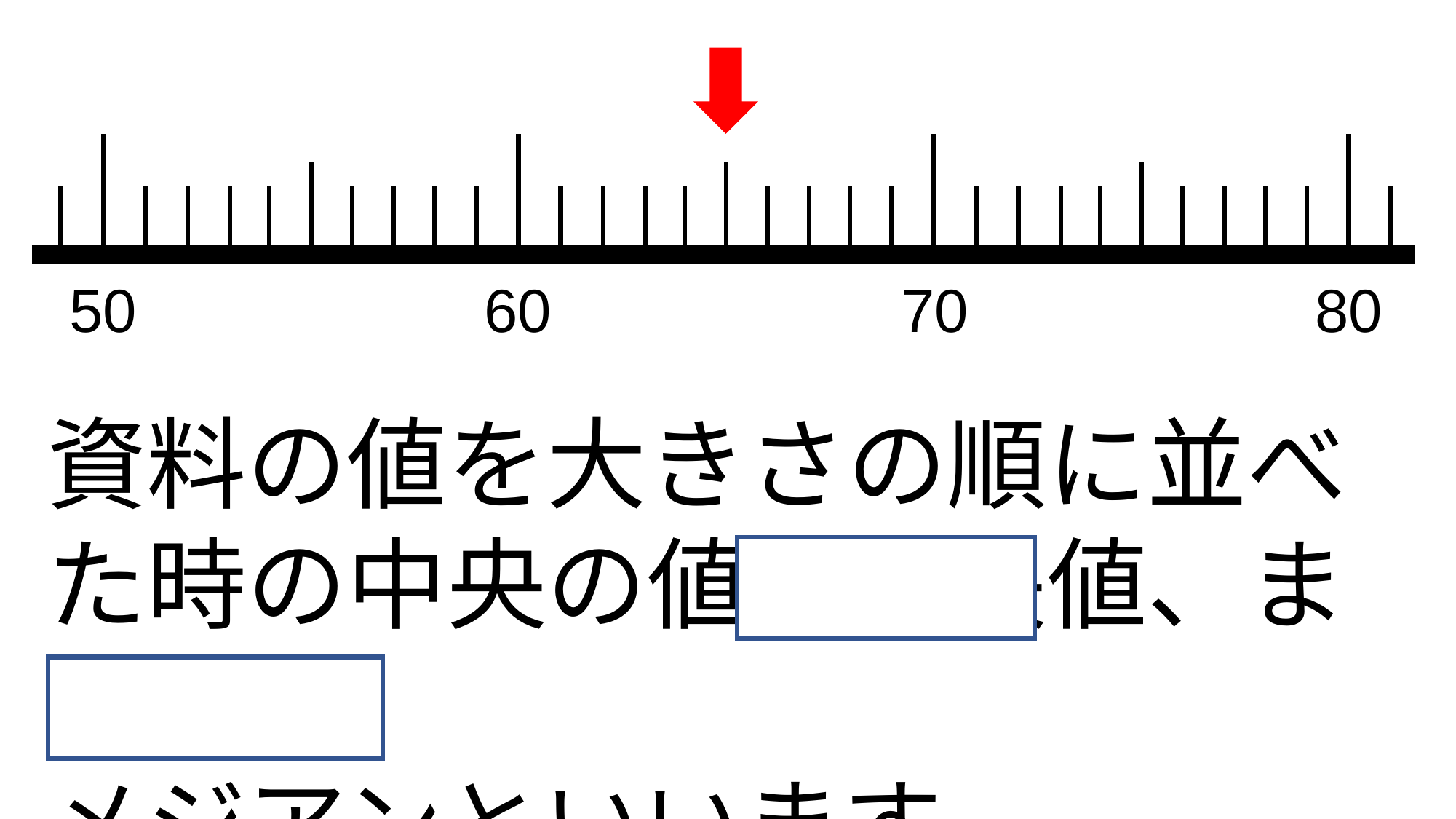

50
60
70
80
資料の値を大きさの順に並べた時の中央の値を中央値、または
メジアンといいます。